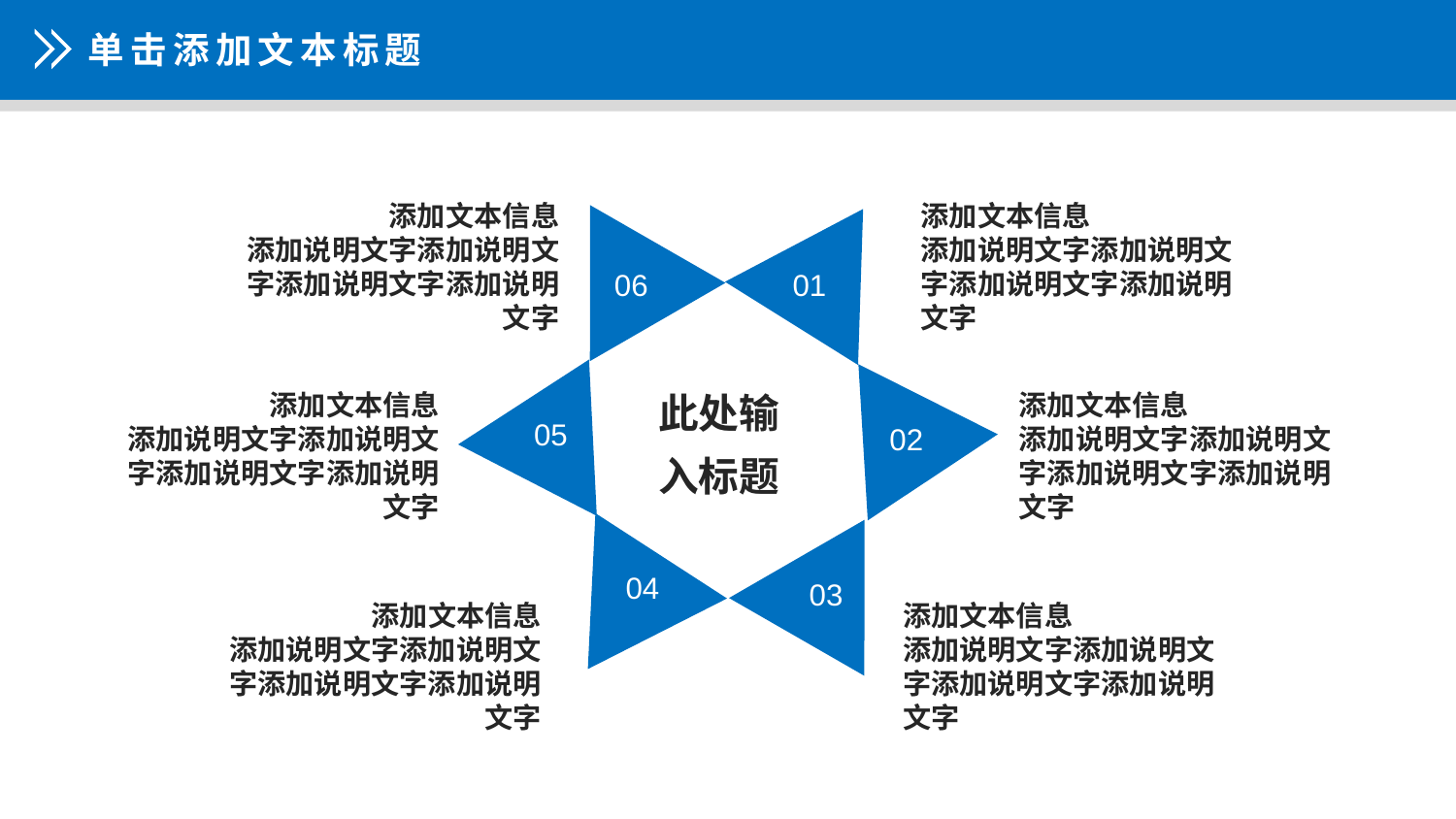

单击添加文本标题

添加文本信息
添加说明文字添加说明文字添加说明文字添加说明文字
添加文本信息
添加说明文字添加说明文字添加说明文字添加说明文字

06

01

02

05
此处输
入标题
添加文本信息
添加说明文字添加说明文字添加说明文字添加说明文字
添加文本信息
添加说明文字添加说明文字添加说明文字添加说明文字

04

03
添加文本信息
添加说明文字添加说明文字添加说明文字添加说明文字
添加文本信息
添加说明文字添加说明文字添加说明文字添加说明文字